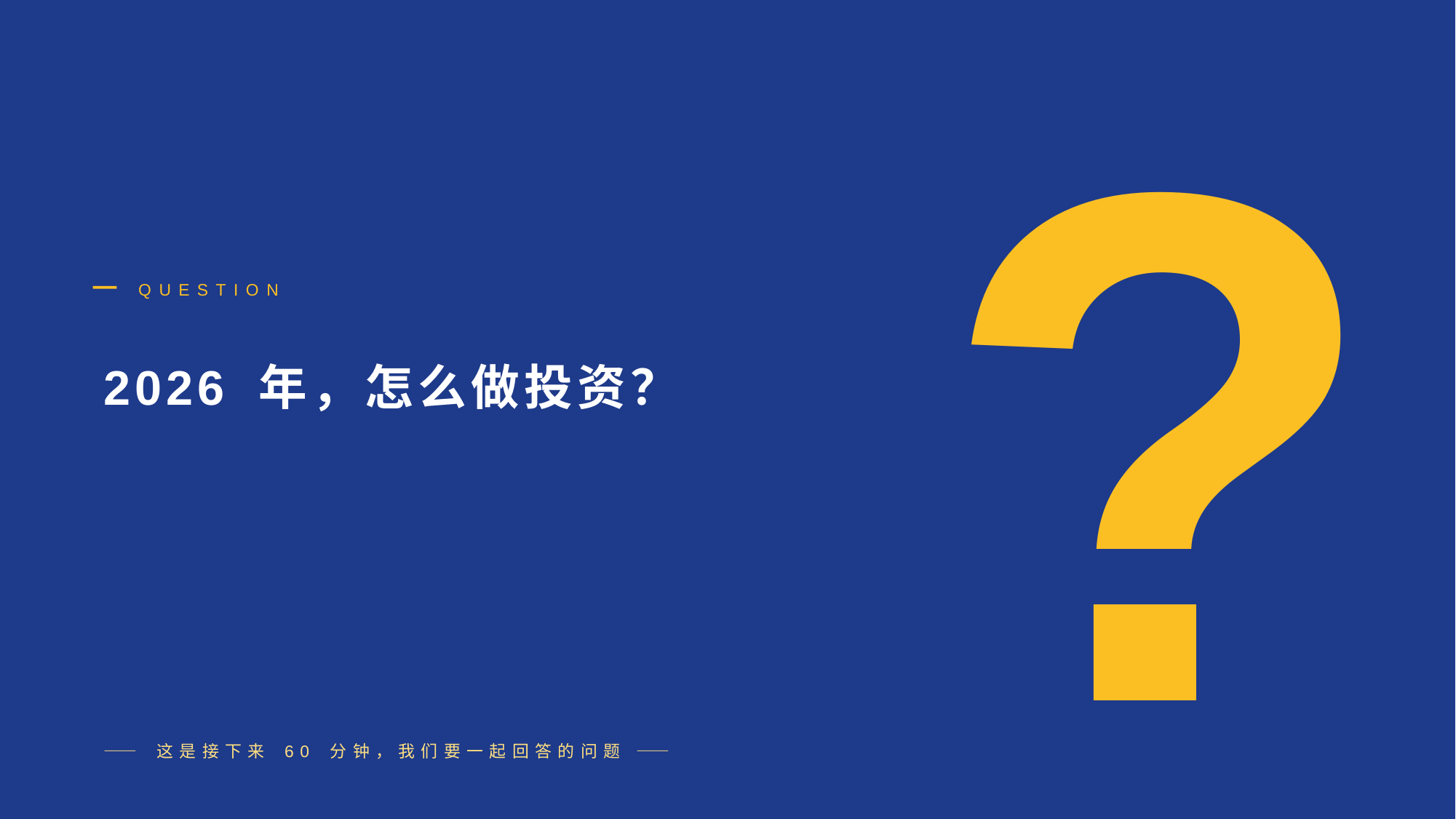

?
QUESTION

2026 年，怎么做投资？
—— 这是接下来 60 分钟，我们要一起回答的问题 ——